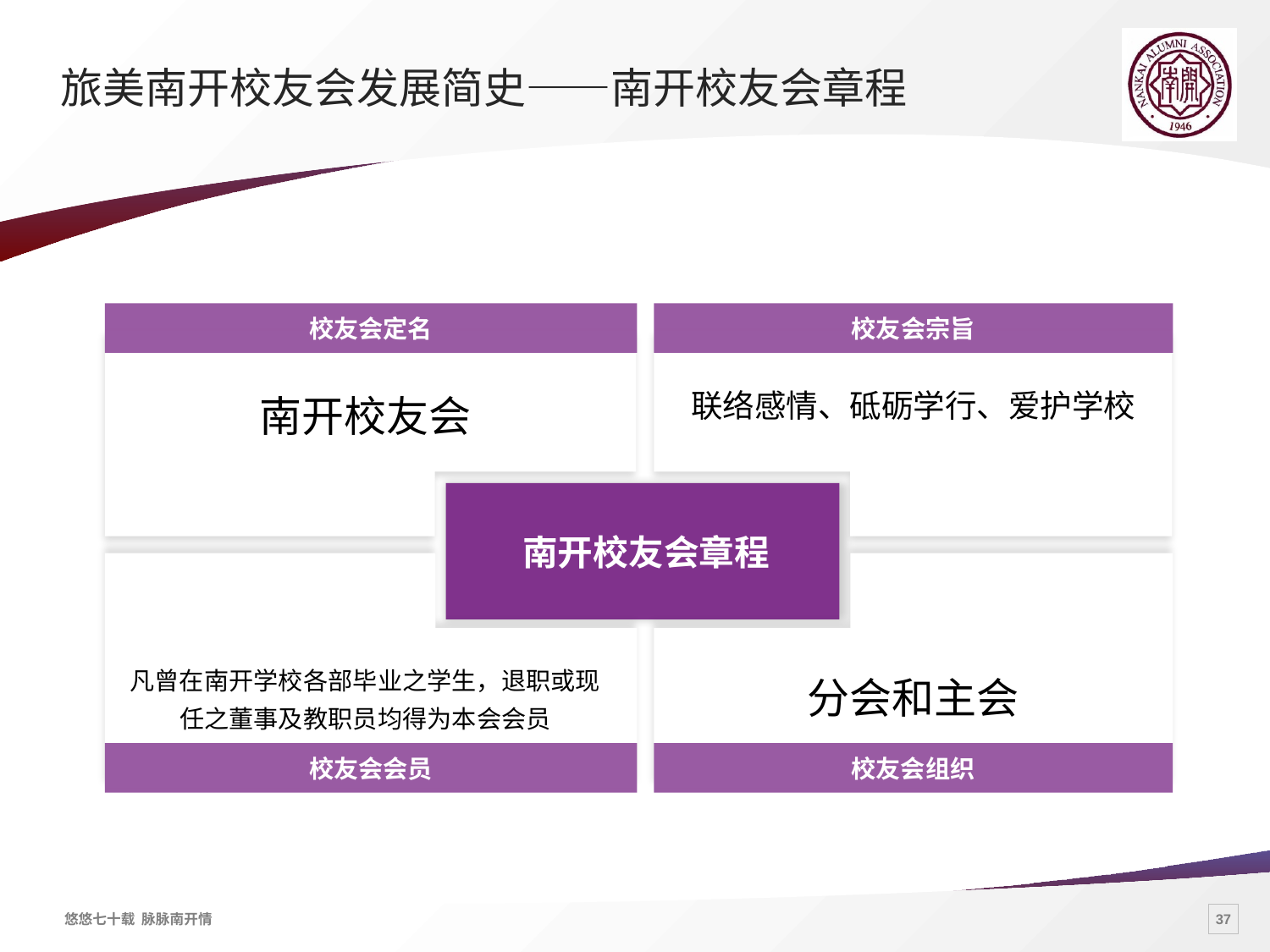

# 旅美南开校友会发展简史——南开校友会章程
校友会定名
校友会宗旨

南开校友会
联络感情、砥砺学行、爱护学校

南开校友会章程

凡曾在南开学校各部毕业之学生，退职或现任之董事及教职员均得为本会会员
分会和主会
校友会会员
校友会组织